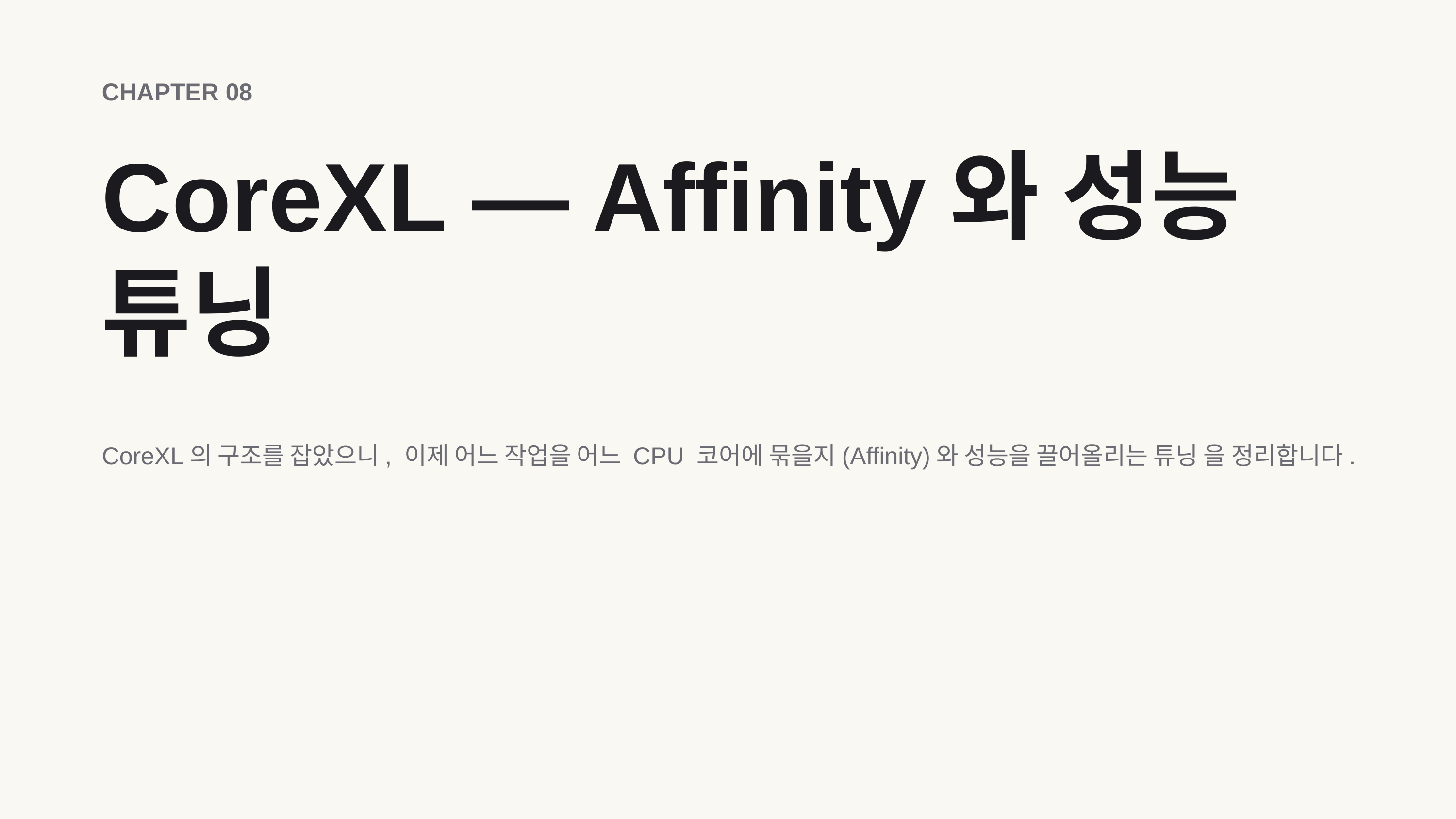

CHAPTER 08
CoreXL — Affinity와 성능 튜닝
CoreXL의 구조를 잡았으니, 이제 어느 작업을 어느 CPU 코어에 묶을지(Affinity)와 성능을 끌어올리는 튜닝 을 정리합니다.